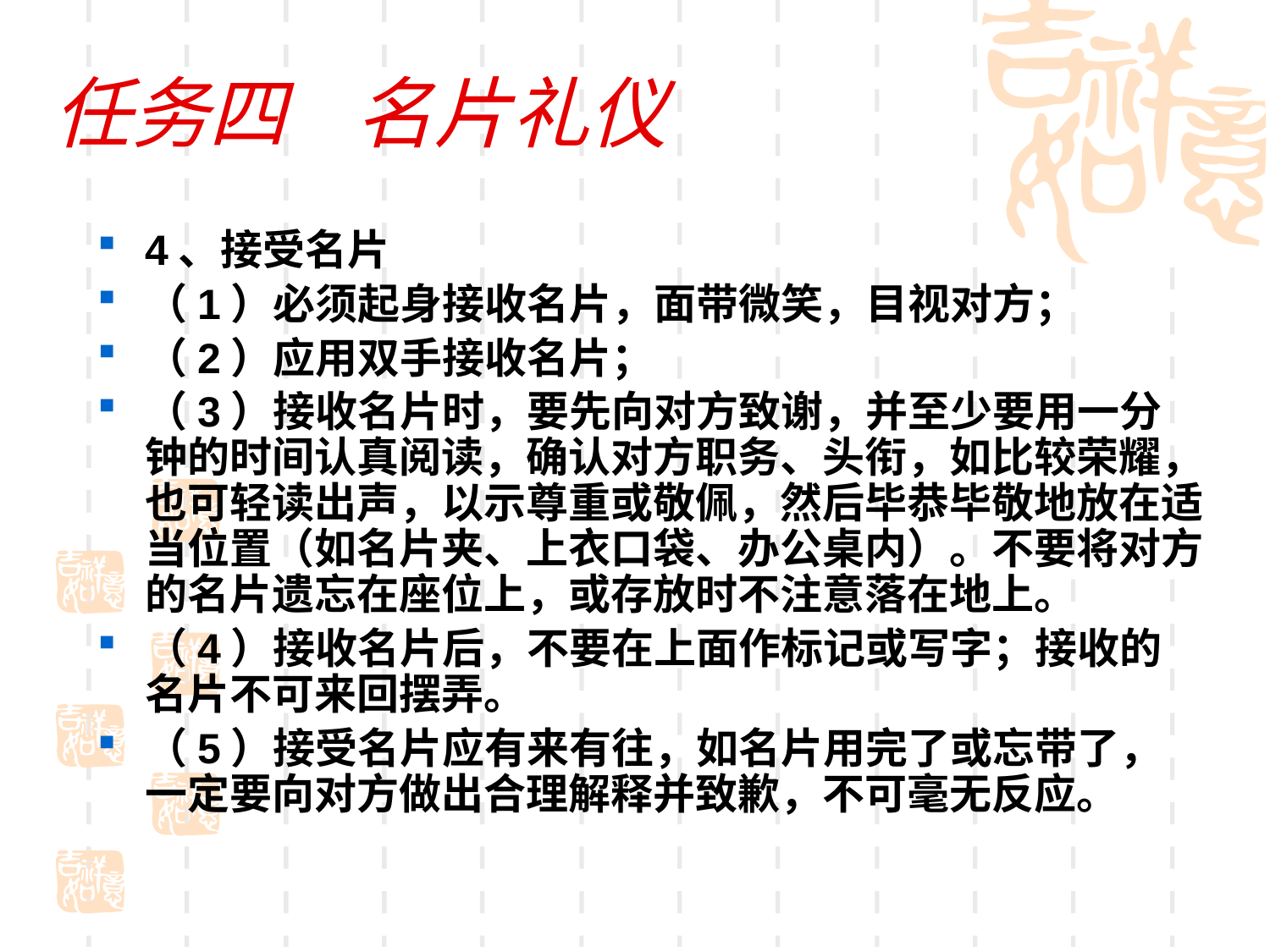

# 任务四    名片礼仪
4、接受名片
（1）必须起身接收名片，面带微笑，目视对方；
（2）应用双手接收名片；
（3）接收名片时，要先向对方致谢，并至少要用一分钟的时间认真阅读，确认对方职务、头衔，如比较荣耀，也可轻读出声，以示尊重或敬佩，然后毕恭毕敬地放在适当位置（如名片夹、上衣口袋、办公桌内）。不要将对方的名片遗忘在座位上，或存放时不注意落在地上。
（4）接收名片后，不要在上面作标记或写字；接收的名片不可来回摆弄。
（5）接受名片应有来有往，如名片用完了或忘带了，一定要向对方做出合理解释并致歉，不可毫无反应。